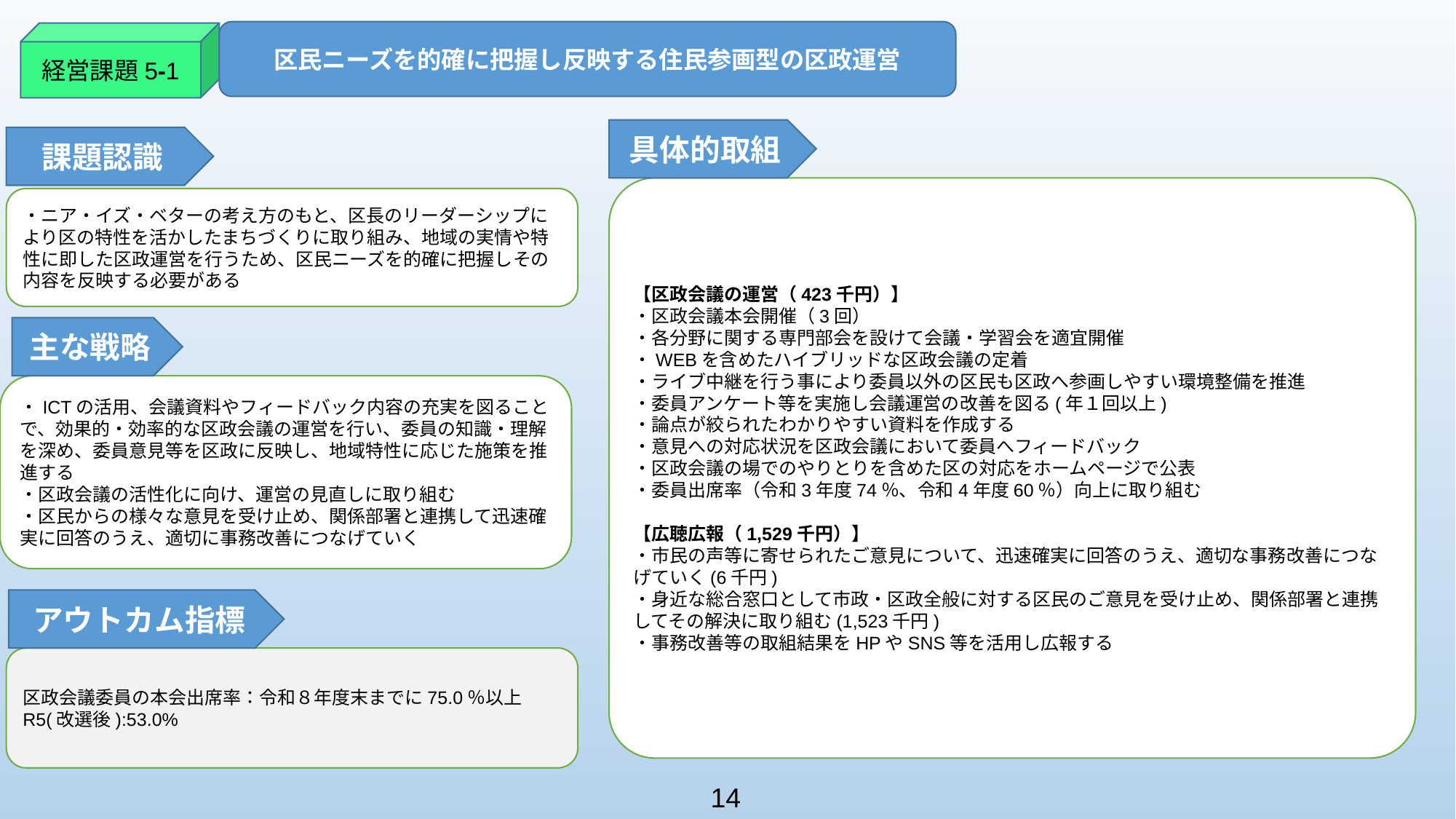

区民ニーズを的確に把握し反映する住民参画型の区政運営
経営課題5-1
具体的取組
課題認識
【区政会議の運営（423千円）】
・区政会議本会開催（3回）
・各分野に関する専門部会を設けて会議・学習会を適宜開催
・WEBを含めたハイブリッドな区政会議の定着
・ライブ中継を行う事により委員以外の区民も区政へ参画しやすい環境整備を推進
・委員アンケート等を実施し会議運営の改善を図る(年１回以上)
・論点が絞られたわかりやすい資料を作成する
・意見への対応状況を区政会議において委員へフィードバック
・区政会議の場でのやりとりを含めた区の対応をホームページで公表
・委員出席率（令和3年度74％、令和4年度60％）向上に取り組む

【広聴広報（1,529千円）】
・市民の声等に寄せられたご意見について、迅速確実に回答のうえ、適切な事務改善につなげていく(6千円)
・身近な総合窓口として市政・区政全般に対する区民のご意見を受け止め、関係部署と連携してその解決に取り組む(1,523千円)
・事務改善等の取組結果をHPやSNS等を活用し広報する
・ニア・イズ・ベターの考え方のもと、区長のリーダーシップにより区の特性を活かしたまちづくりに取り組み、地域の実情や特性に即した区政運営を行うため、区民ニーズを的確に把握しその内容を反映する必要がある
主な戦略
・ICTの活用、会議資料やフィードバック内容の充実を図ることで、効果的・効率的な区政会議の運営を行い、委員の知識・理解を深め、委員意見等を区政に反映し、地域特性に応じた施策を推進する
・区政会議の活性化に向け、運営の見直しに取り組む
・区民からの様々な意見を受け止め、関係部署と連携して迅速確実に回答のうえ、適切に事務改善につなげていく
アウトカム指標
区政会議委員の本会出席率：令和８年度末までに75.0％以上
R5(改選後):53.0%
14